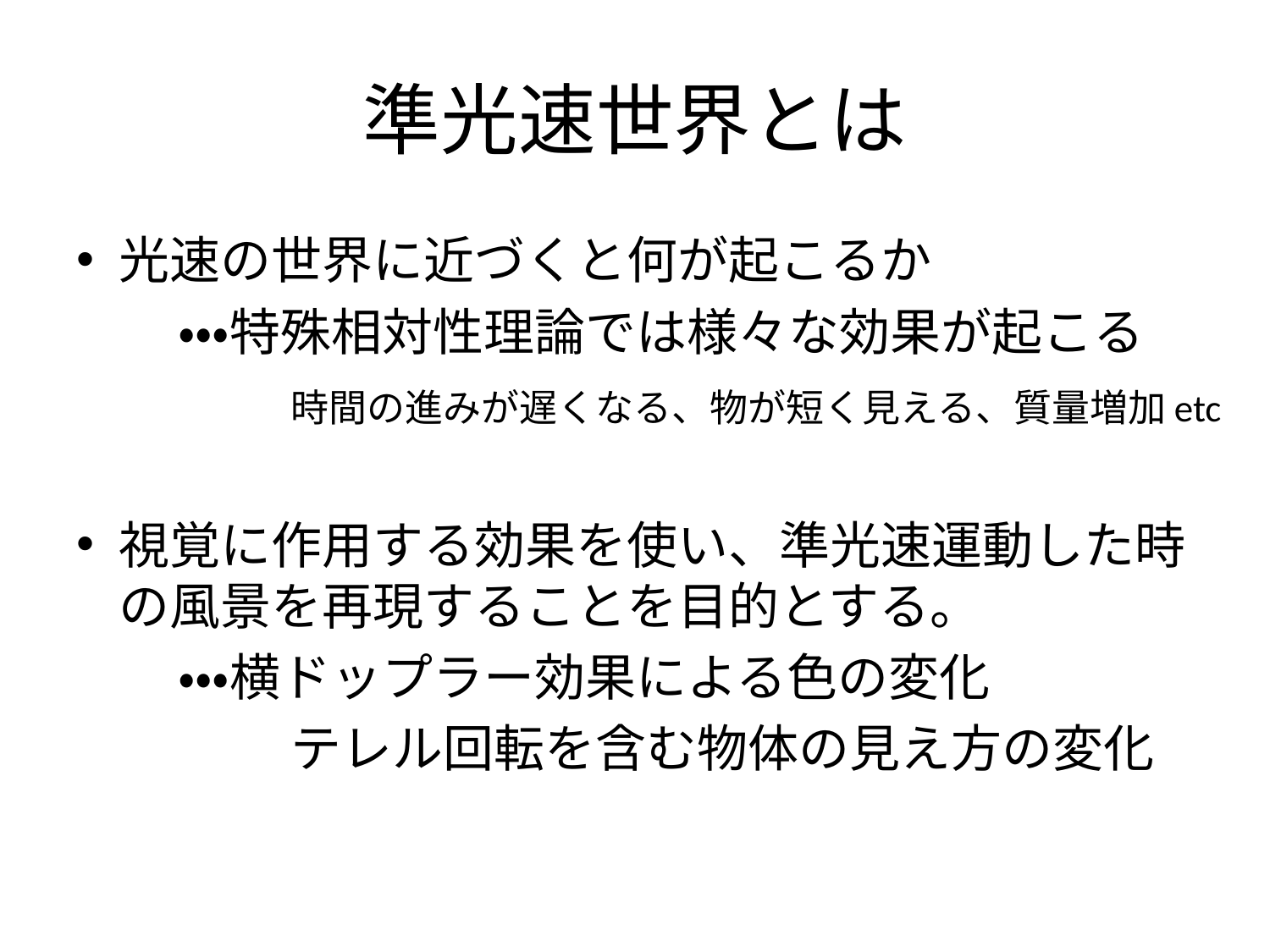

# 準光速世界とは
光速の世界に近づくと何が起こるか
　　・・・特殊相対性理論では様々な効果が起こる
　　　　 時間の進みが遅くなる、物が短く見える、質量増加etc

視覚に作用する効果を使い、準光速運動した時の風景を再現することを目的とする。
　　・・・横ドップラー効果による色の変化
　　　　 テレル回転を含む物体の見え方の変化